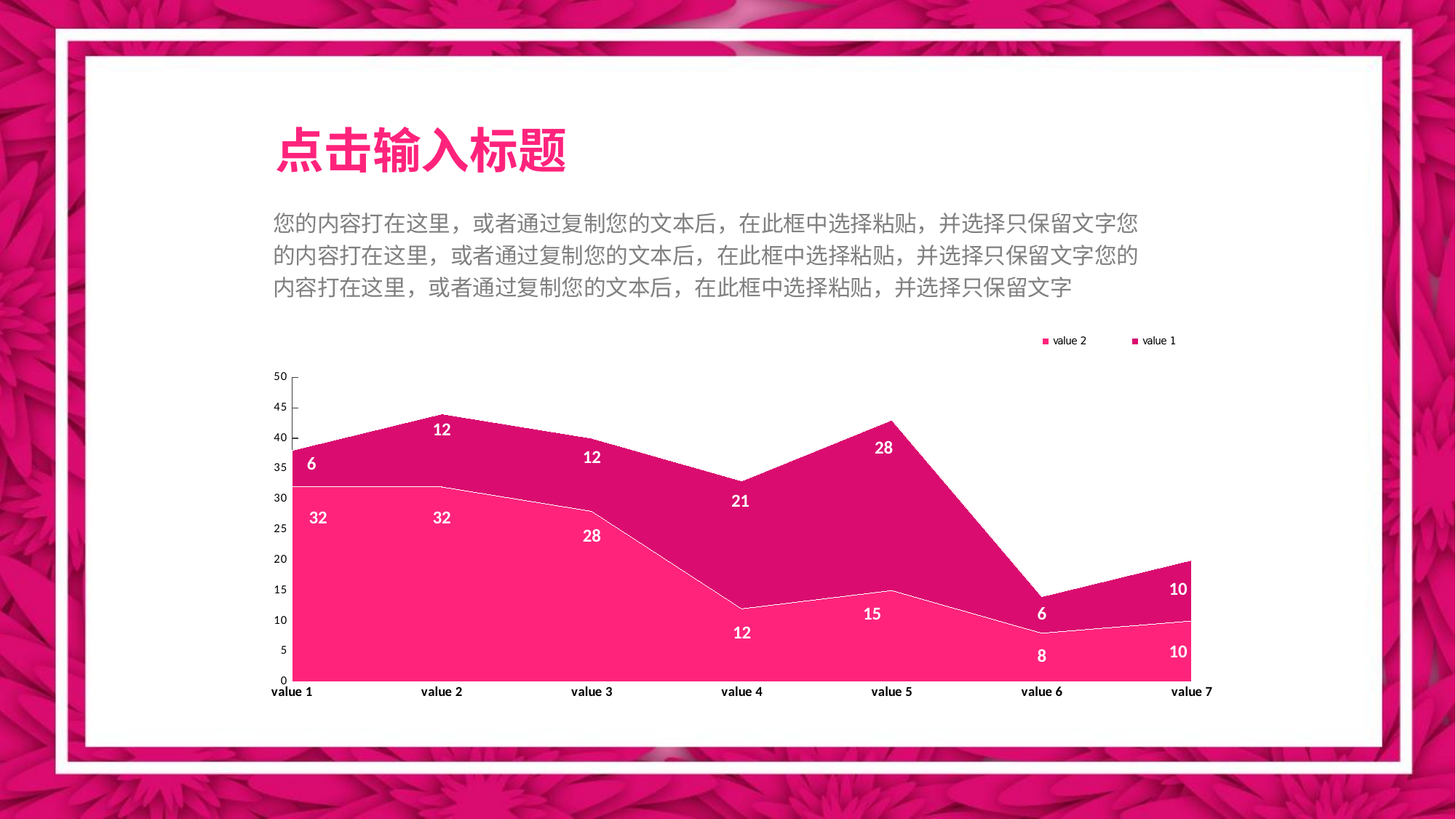

点击输入标题
您的内容打在这里，或者通过复制您的文本后，在此框中选择粘贴，并选择只保留文字您的内容打在这里，或者通过复制您的文本后，在此框中选择粘贴，并选择只保留文字您的内容打在这里，或者通过复制您的文本后，在此框中选择粘贴，并选择只保留文字

### Chart

| Category | value 2 | value 1 |
|---|---|---|
| value 1 | 32.0 | 6.0 |
| value 2 | 32.0 | 12.0 |
| value 3 | 28.0 | 12.0 |
| value 4 | 12.0 | 21.0 |
| value 5 | 15.0 | 28.0 |
| value 6 | 8.0 | 6.0 |
| value 7 | 10.0 | 10.0 |